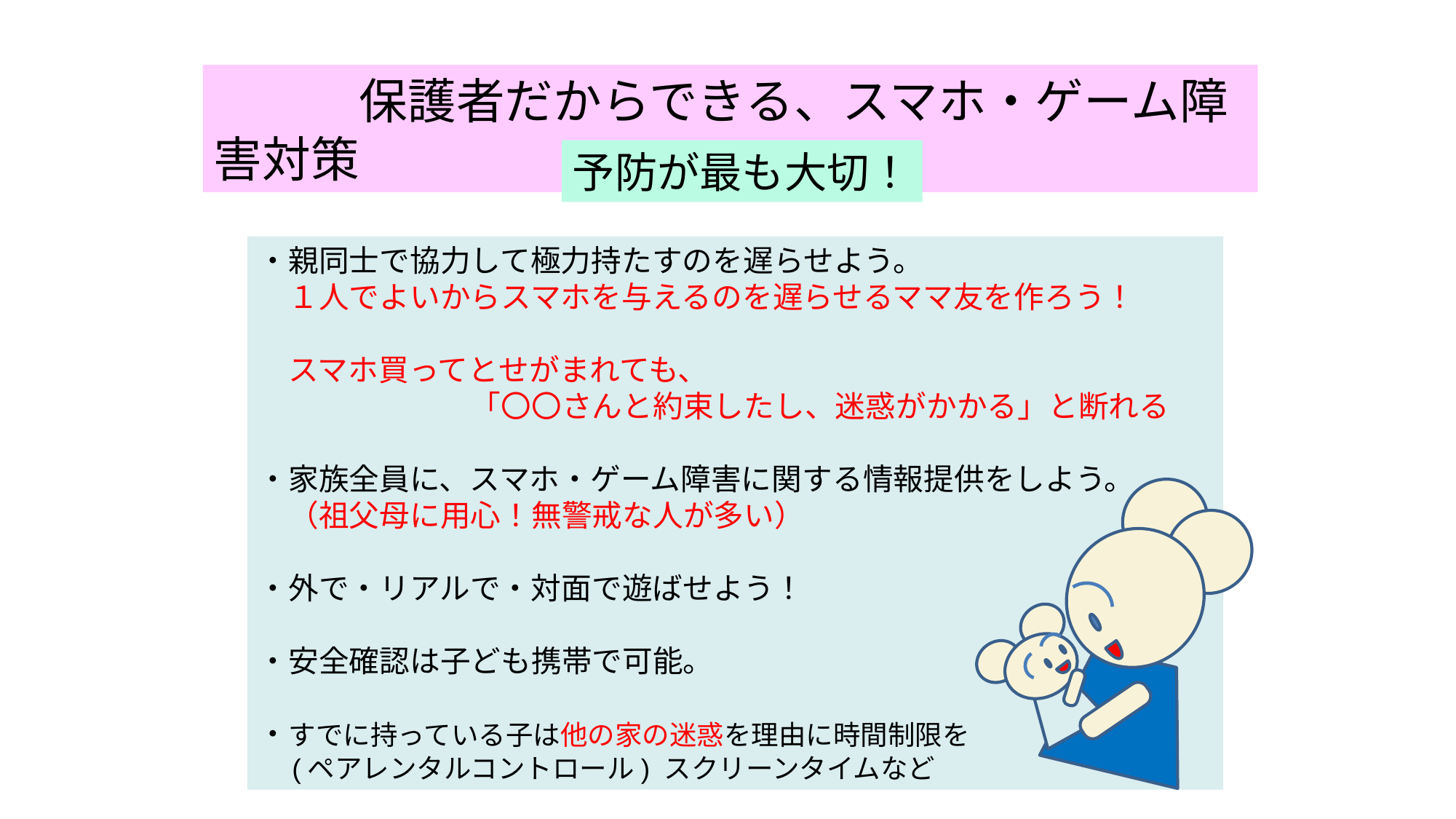

保護者だからできる、スマホ・ゲーム障害対策
予防が最も大切！
・親同士で協力して極力持たすのを遅らせよう。
　１人でよいからスマホを与えるのを遅らせるママ友を作ろう！
　スマホ買ってとせがまれても、
　　　　　　　「〇〇さんと約束したし、迷惑がかかる」と断れる

・家族全員に、スマホ・ゲーム障害に関する情報提供をしよう。
　（祖父母に用心！無警戒な人が多い）

・外で・リアルで・対面で遊ばせよう！

・安全確認は子ども携帯で可能。

・すでに持っている子は他の家の迷惑を理由に時間制限を
　(ペアレンタルコントロール) スクリーンタイムなど